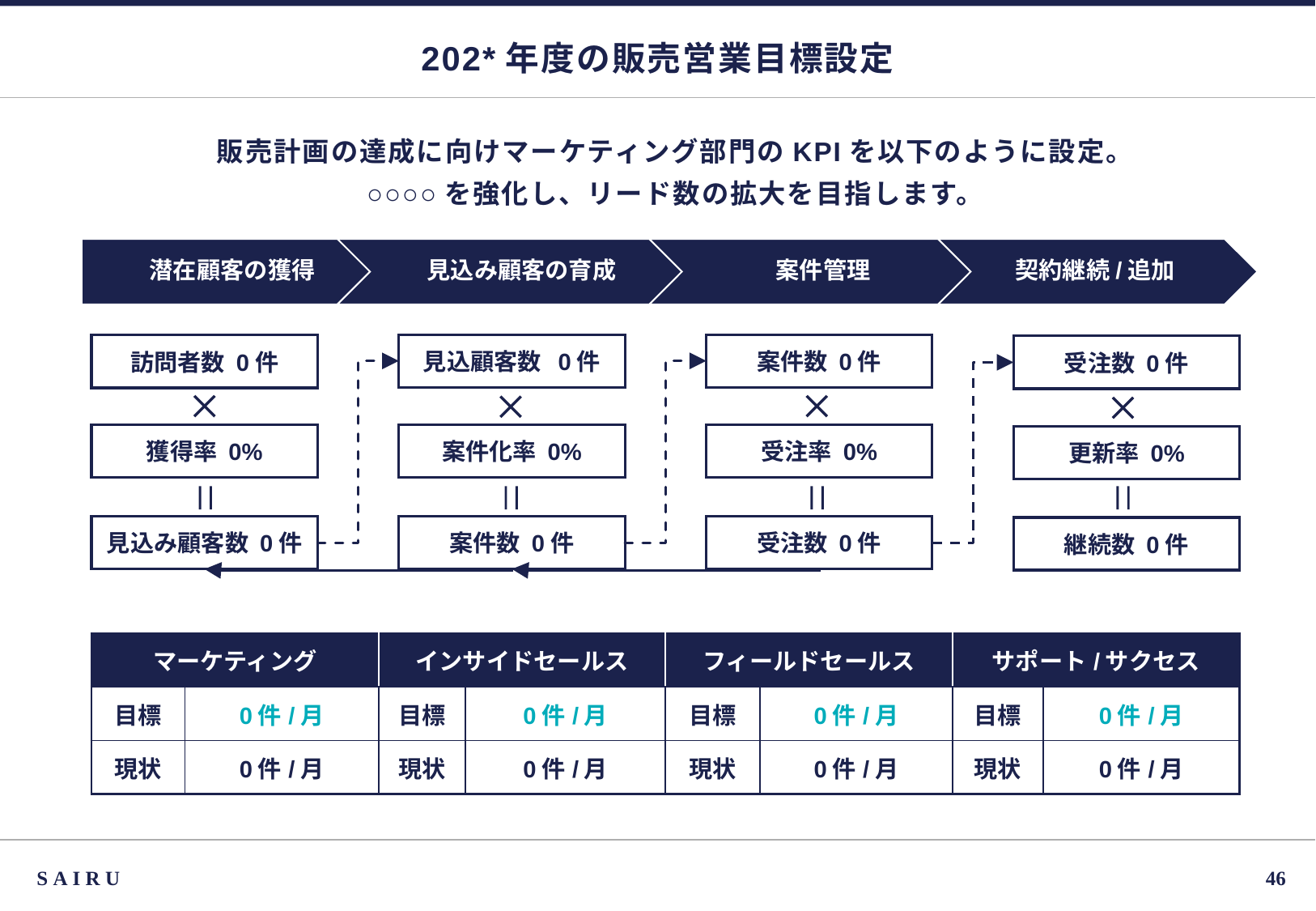

# 202*年度の販売営業目標設定
販売計画の達成に向けマーケティング部門のKPIを以下のように設定。
○○○○を強化し、リード数の拡大を目指します。

潜在顧客の獲得

見込み顧客の育成

案件管理

契約継続/追加
見込顧客数  0件
案件数 0件
訪問者数 0件
受注数 0件

獲得率 0%
案件化率 0%
受注率 0%
更新率 0%

見込み顧客数 0件
案件数 0件
受注数 0件
継続数 0件
| マーケティング |  | インサイドセールス |  | フィールドセールス |  | サポート/サクセス |  |
| --- | --- | --- | --- | --- | --- | --- | --- |
| 目標 | 0件/月 | 目標 | 0件/月 | 目標 | 0件/月 | 目標 | 0件/月 |
| 現状 | 0件/月 | 現状 | 0件/月 | 現状 | 0件/月 | 現状 | 0件/月 |
SAIRU
46